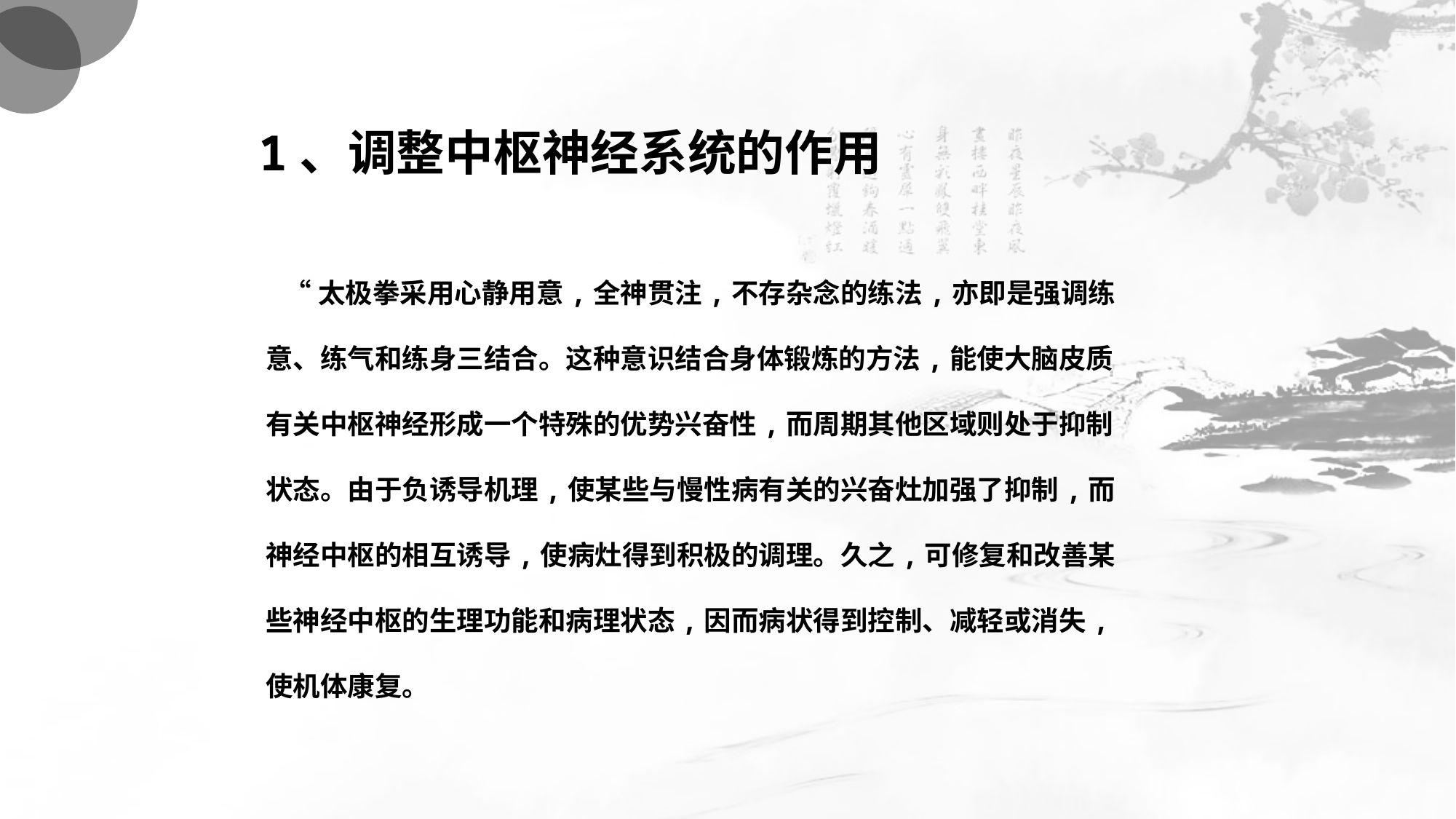

1、调整中枢神经系统的作用
   “太极拳采用心静用意,全神贯注,不存杂念的练法,亦即是强调练意、练气和练身三结合。这种意识结合身体锻炼的方法,能使大脑皮质有关中枢神经形成一个特殊的优势兴奋性,而周期其他区域则处于抑制状态。由于负诱导机理,使某些与慢性病有关的兴奋灶加强了抑制,而神经中枢的相互诱导,使病灶得到积极的调理。久之,可修复和改善某些神经中枢的生理功能和病理状态,因而病状得到控制、减轻或消失,使机体康复。